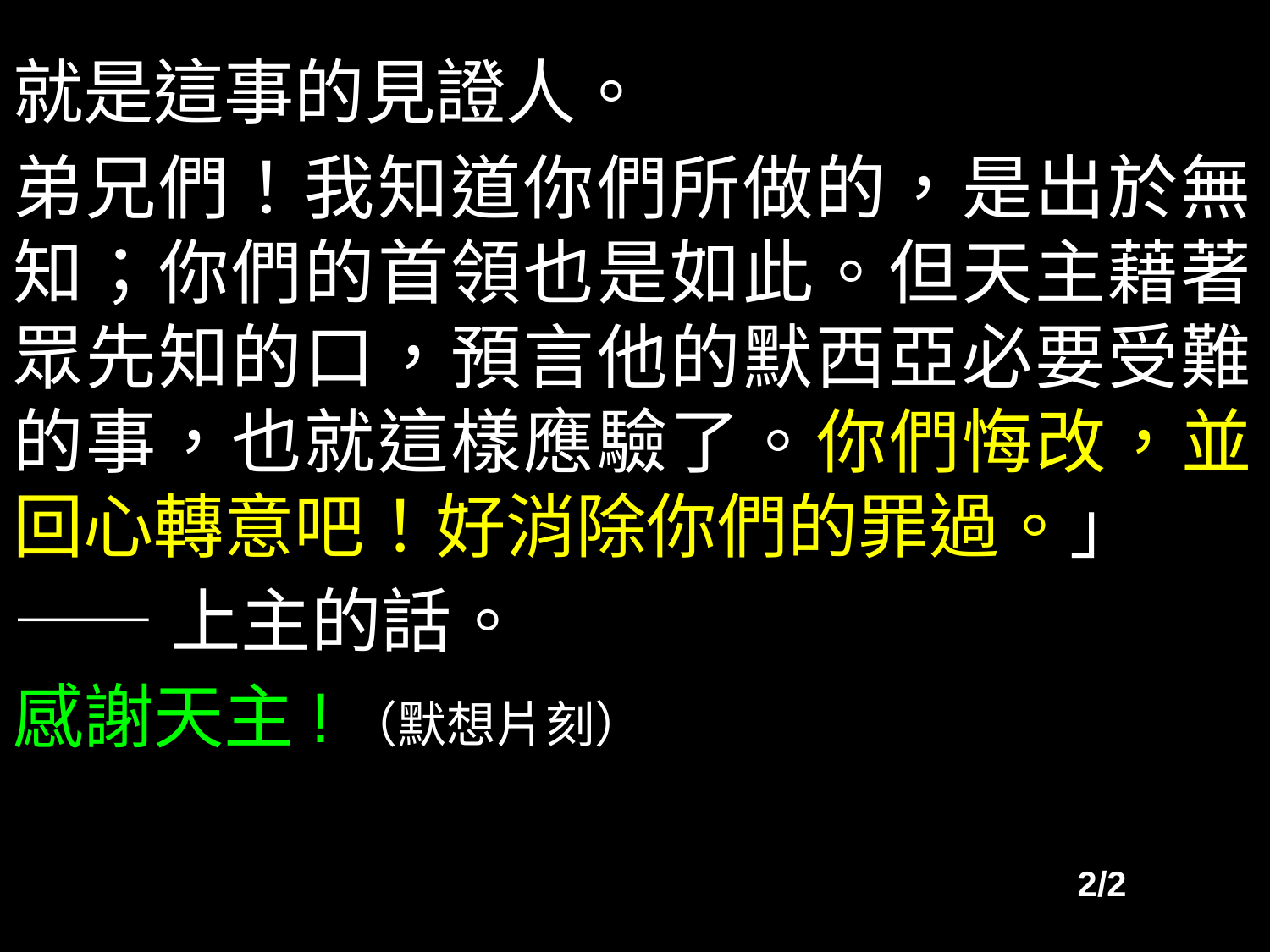

就是這事的見證人。
弟兄們！我知道你們所做的，是出於無知；你們的首領也是如此。但天主藉著眾先知的口，預言他的默西亞必要受難的事，也就這樣應驗了。你們悔改，並回心轉意吧！好消除你們的罪過。」
——上主的話。
感謝天主!（默想片刻）
2/2